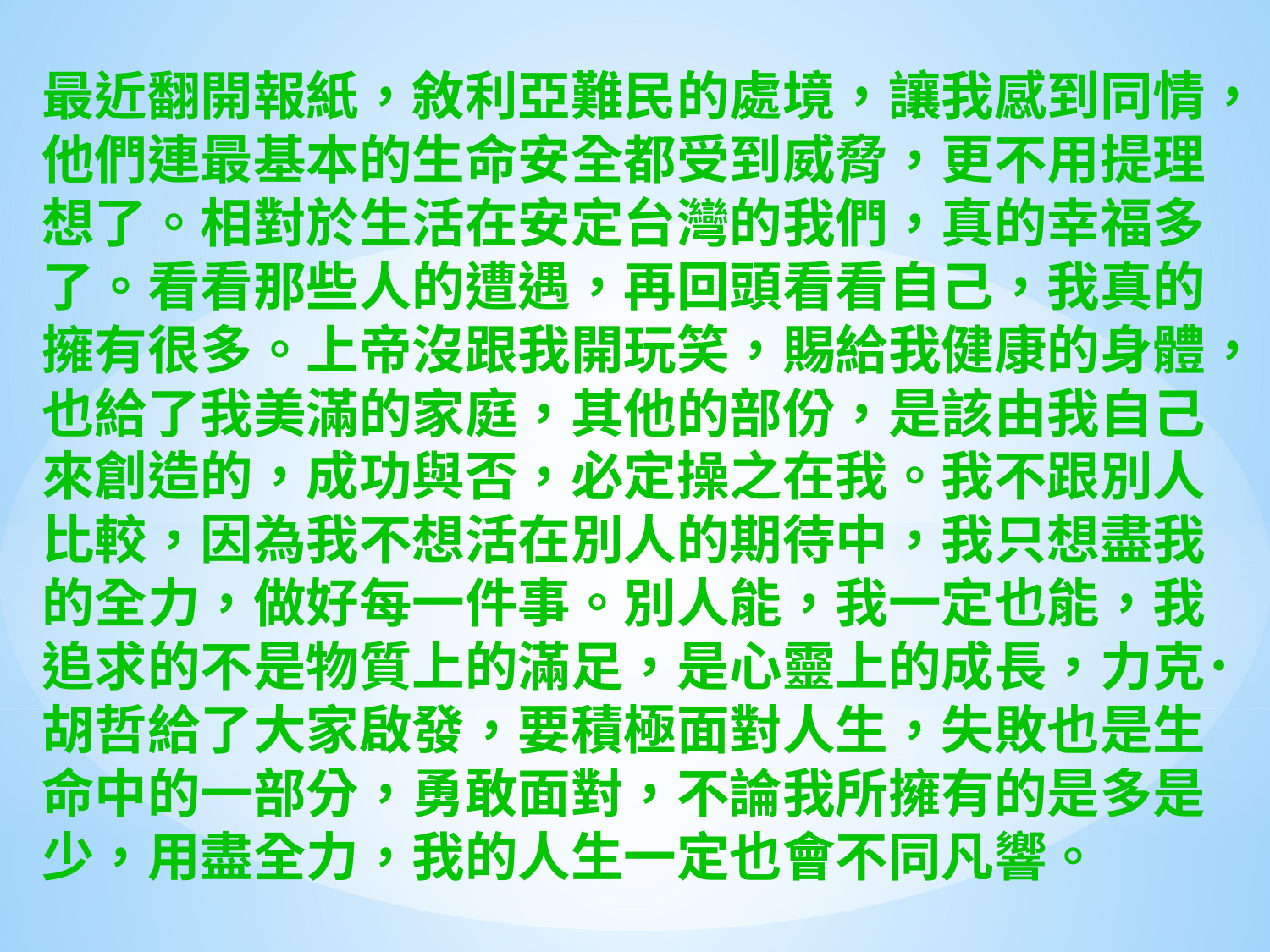

最近翻開報紙，敘利亞難民的處境，讓我感到同情，他們連最基本的生命安全都受到威脅，更不用提理想了。相對於生活在安定台灣的我們，真的幸福多了。看看那些人的遭遇，再回頭看看自己，我真的擁有很多。上帝沒跟我開玩笑，賜給我健康的身體，也給了我美滿的家庭，其他的部份，是該由我自己來創造的，成功與否，必定操之在我。我不跟別人比較，因為我不想活在別人的期待中，我只想盡我的全力，做好每一件事。別人能，我一定也能，我追求的不是物質上的滿足，是心靈上的成長，力克˙胡哲給了大家啟發，要積極面對人生，失敗也是生命中的一部分，勇敢面對，不論我所擁有的是多是少，用盡全力，我的人生一定也會不同凡響。